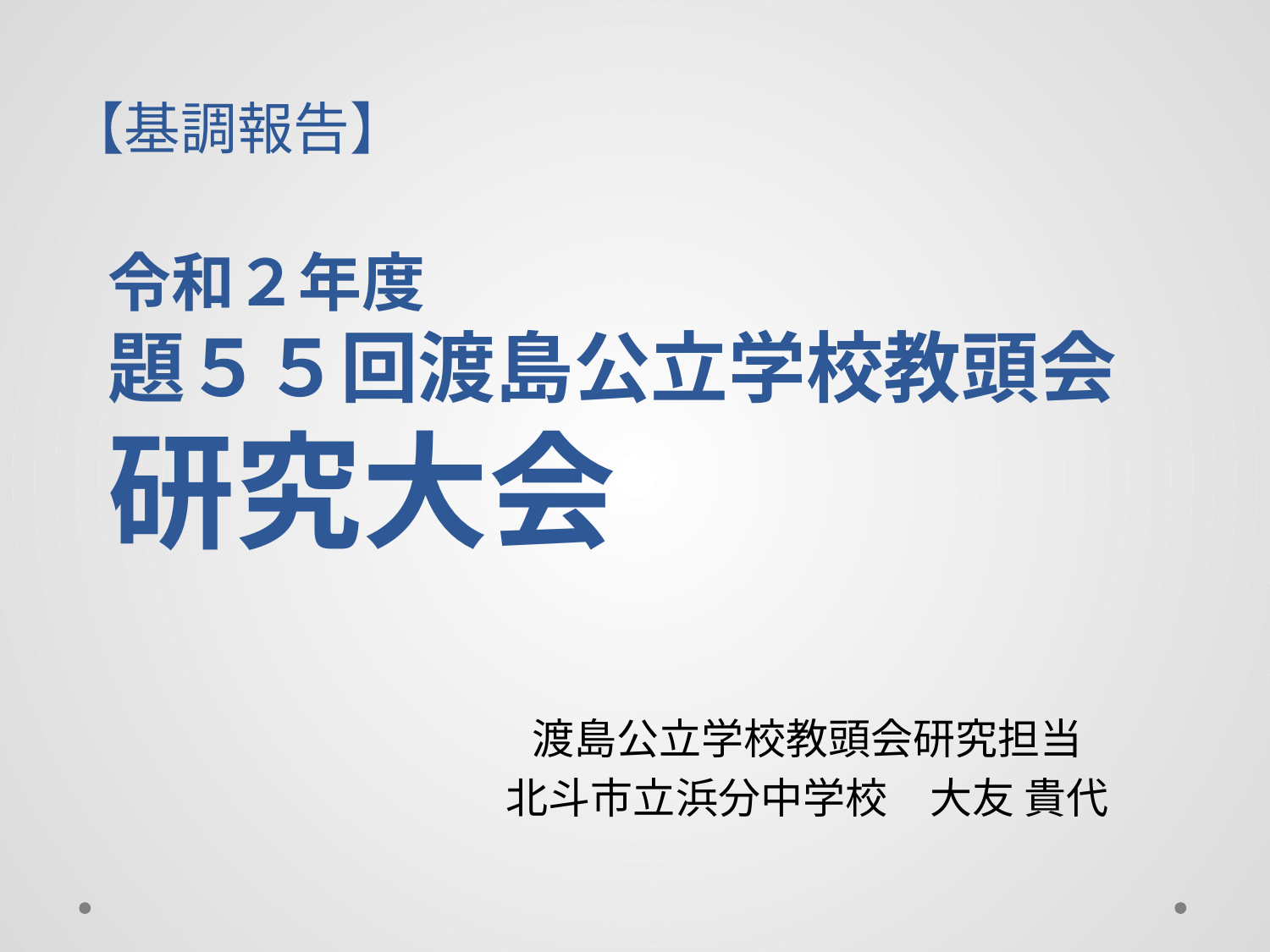

# 【基調報告】
令和２年度
題５５回渡島公立学校教頭会研究大会
渡島公立学校教頭会研究担当
北斗市立浜分中学校　大友 貴代